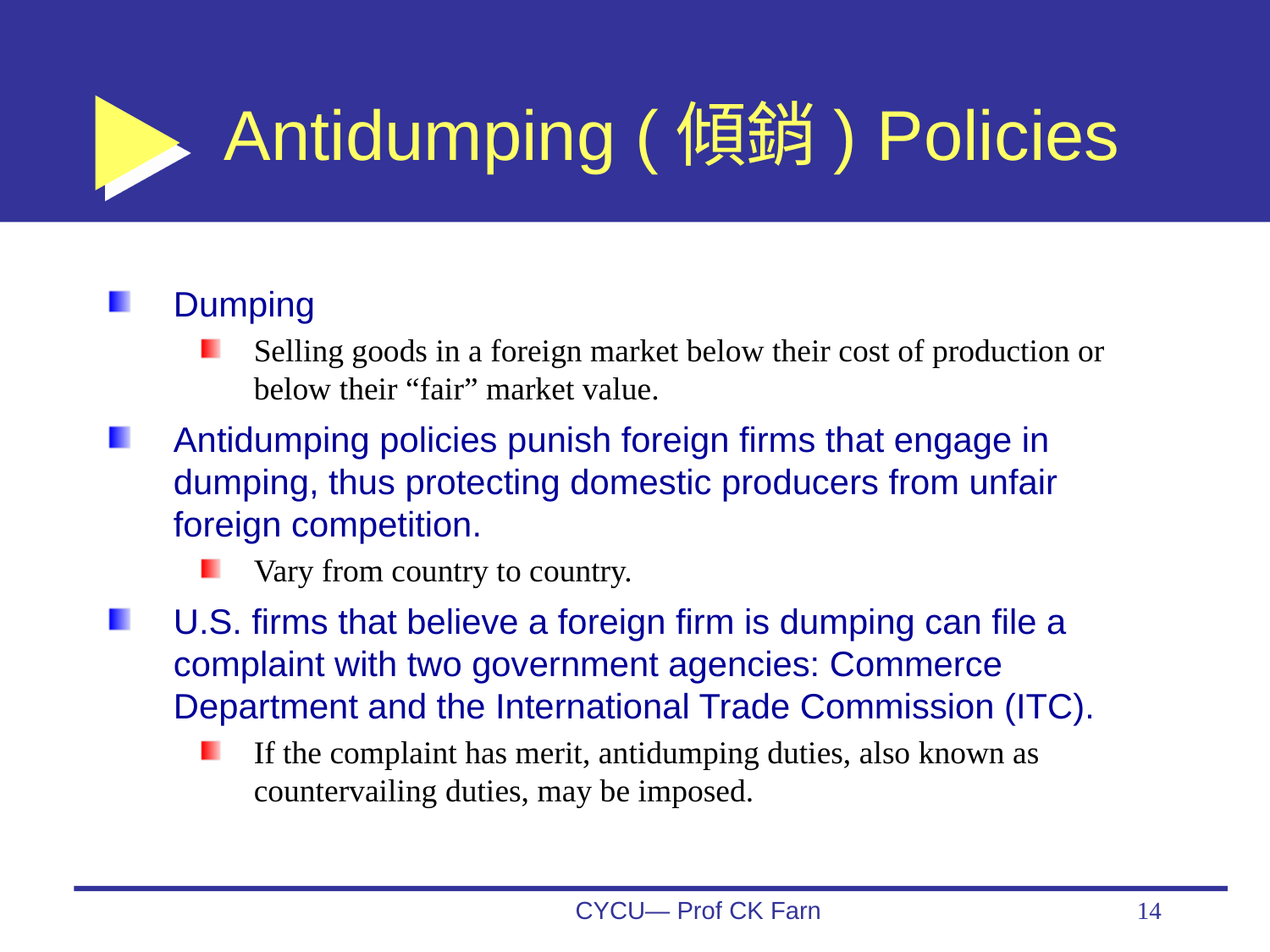

# Antidumping (傾銷) Policies
Dumping
Selling goods in a foreign market below their cost of production or below their “fair” market value.
Antidumping policies punish foreign firms that engage in dumping, thus protecting domestic producers from unfair foreign competition.
Vary from country to country.
U.S. firms that believe a foreign firm is dumping can file a complaint with two government agencies: Commerce Department and the International Trade Commission (ITC).
If the complaint has merit, antidumping duties, also known as countervailing duties, may be imposed.

CYCU— Prof CK Farn
14